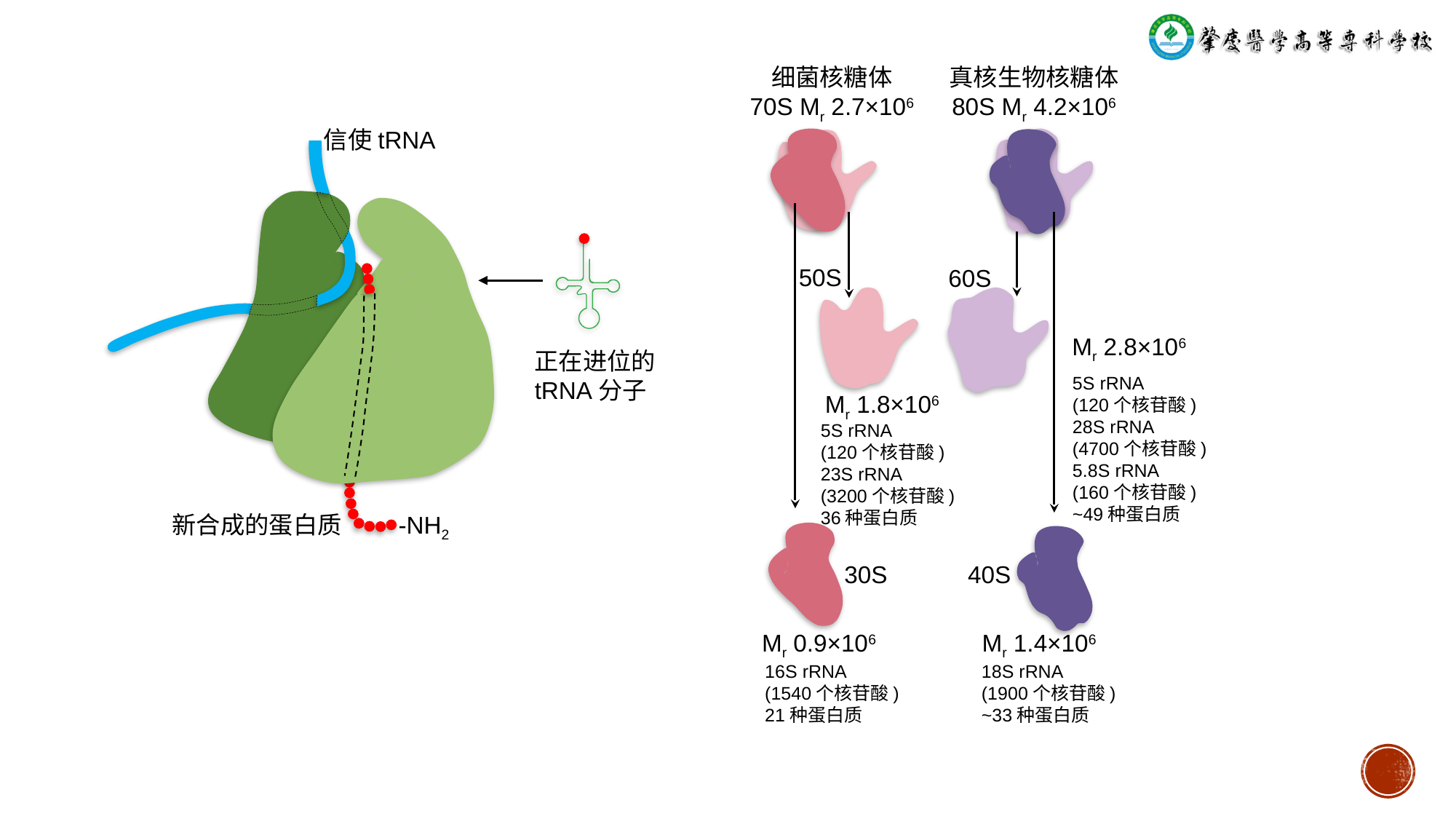

细菌核糖体
70S Mr 2.7×106
真核生物核糖体
80S Mr 4.2×106
信使tRNA

50S
60S

Mr 2.8×106
正在进位的
tRNA分子
5S rRNA
(120个核苷酸)
28S rRNA
(4700个核苷酸)
5.8S rRNA
(160个核苷酸)
~49种蛋白质
Mr 1.8×106
5S rRNA
(120个核苷酸)
23S rRNA
(3200个核苷酸)
36种蛋白质

新合成的蛋白质
-NH2

30S
40S
Mr 0.9×106
Mr 1.4×106
16S rRNA
(1540个核苷酸)
21种蛋白质
18S rRNA
(1900个核苷酸)
~33种蛋白质